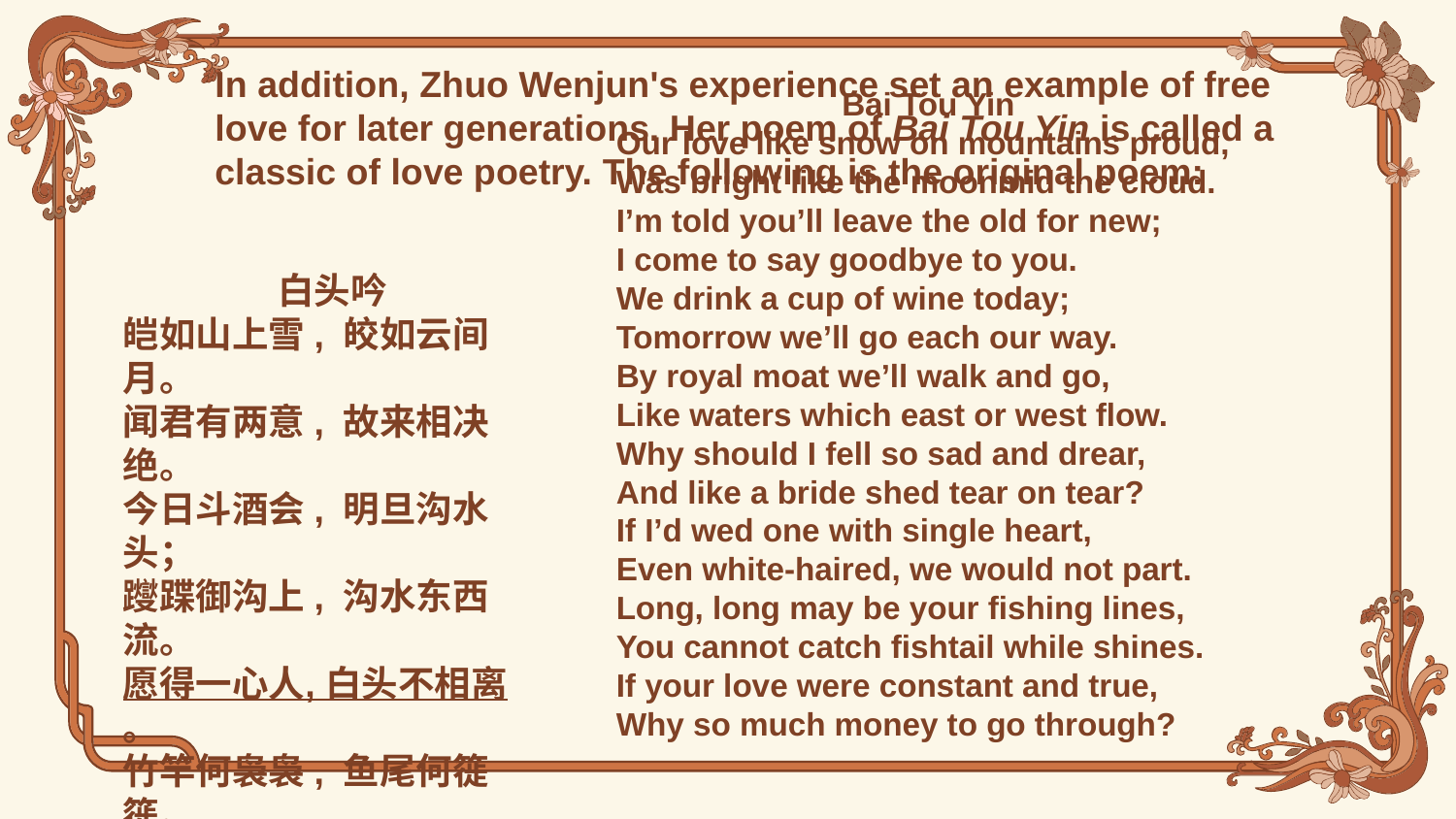

In addition, Zhuo Wenjun's experience set an example of free love for later generations. Her poem of Bai Tou Yin is called a classic of love poetry. The following is the original poem:

Bai Tou Yin
Our love like snow on mountains proud,
Was bright like the moonmid the cloud.
I’m told you’ll leave the old for new;
I come to say goodbye to you.
We drink a cup of wine today;
Tomorrow we’ll go each our way.
By royal moat we’ll walk and go,
Like waters which east or west flow.
Why should I fell so sad and drear,
And like a bride shed tear on tear?
If I’d wed one with single heart,
Even white-haired, we would not part.
Long, long may be your fishing lines,
You cannot catch fishtail while shines.
If your love were constant and true,
Why so much money to go through?
白头吟
皑如山上雪, 皎如云间月。
闻君有两意, 故来相决绝。
今日斗酒会, 明旦沟水头；
躞蹀御沟上, 沟水东西流。
愿得一心人, 白头不相离。
竹竿何袅袅, 鱼尾何簁簁。
男儿重意气, 何用钱刀为？